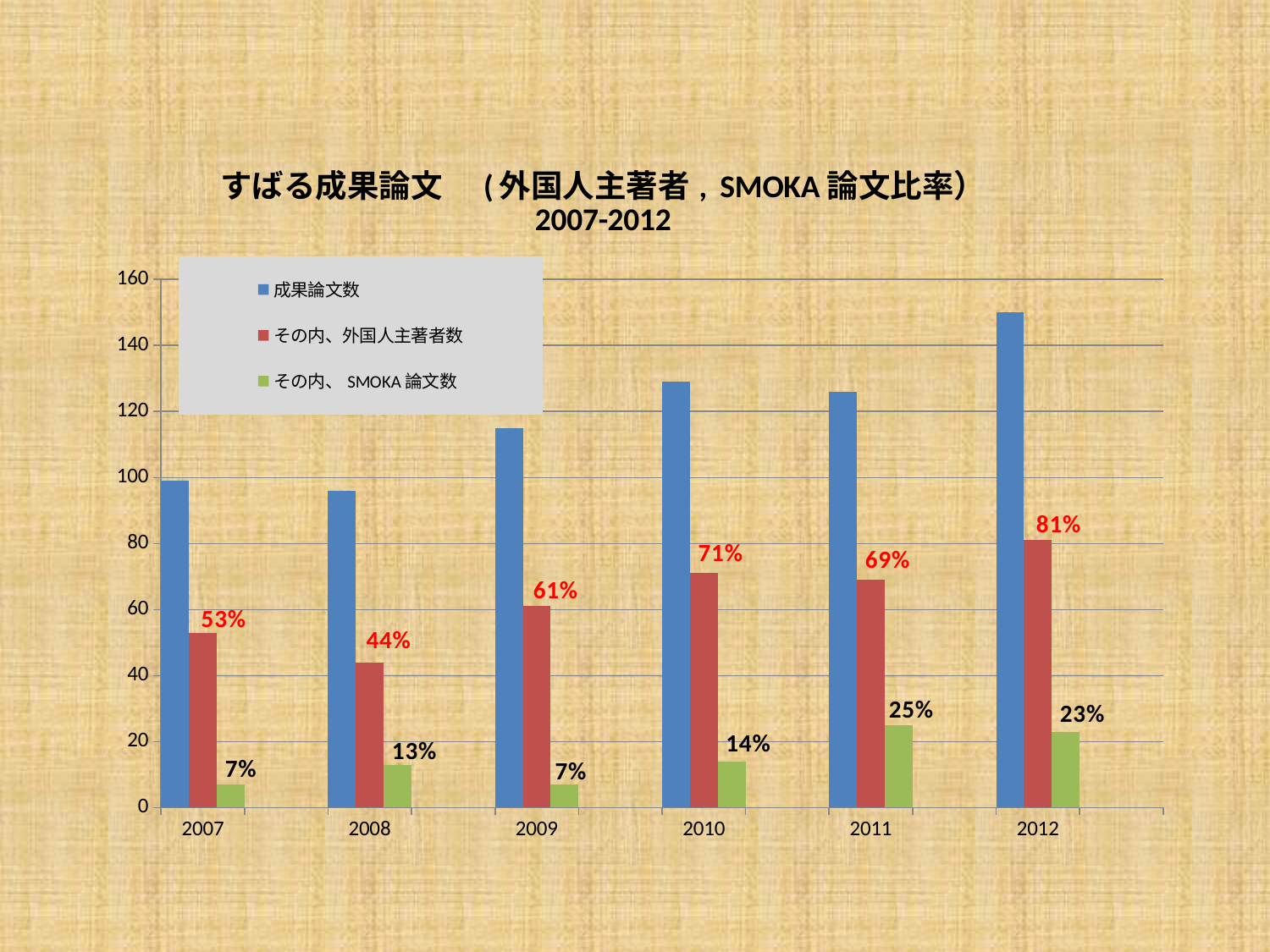

### Chart: すばる成果論文　(外国人主著者,  SMOKA論文比率）
2007-2012

| Category | 成果論文数 | その内、外国人主著者数 | その内、SMOKA論文数 |
|---|---|---|---|
| 2007 | 99.0 | 53.0 | 7.0 |
|  | None | None | None |
| 2008 | 96.0 | 44.0 | 13.0 |
|  | None | None | None |
| 2009 | 115.0 | 61.0 | 7.0 |
|  | None | None | None |
| 2010 | 129.0 | 71.0 | 14.0 |
|  | None | None | None |
| 2011 | 126.0 | 69.0 | 25.0 |
|  | None | None | None |
| 2012 | 150.0 | 81.0 | 23.0 |
|  | None | None | None |